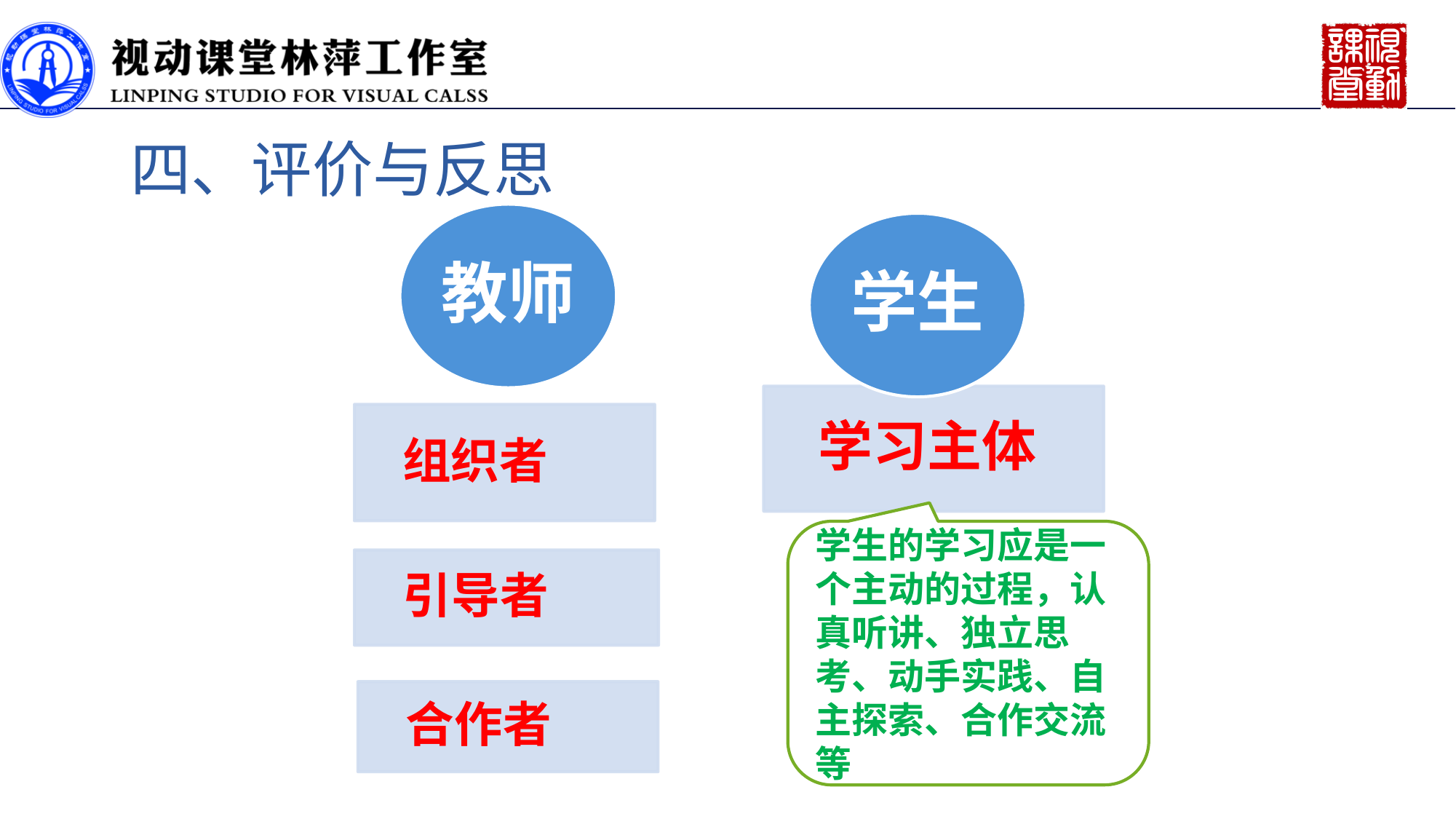

四、评价与反思
组织者
引导者
合作者
教师
学习主体
学生
学生的学习应是一个主动的过程，认真听讲、独立思考、动手实践、自主探索、合作交流等